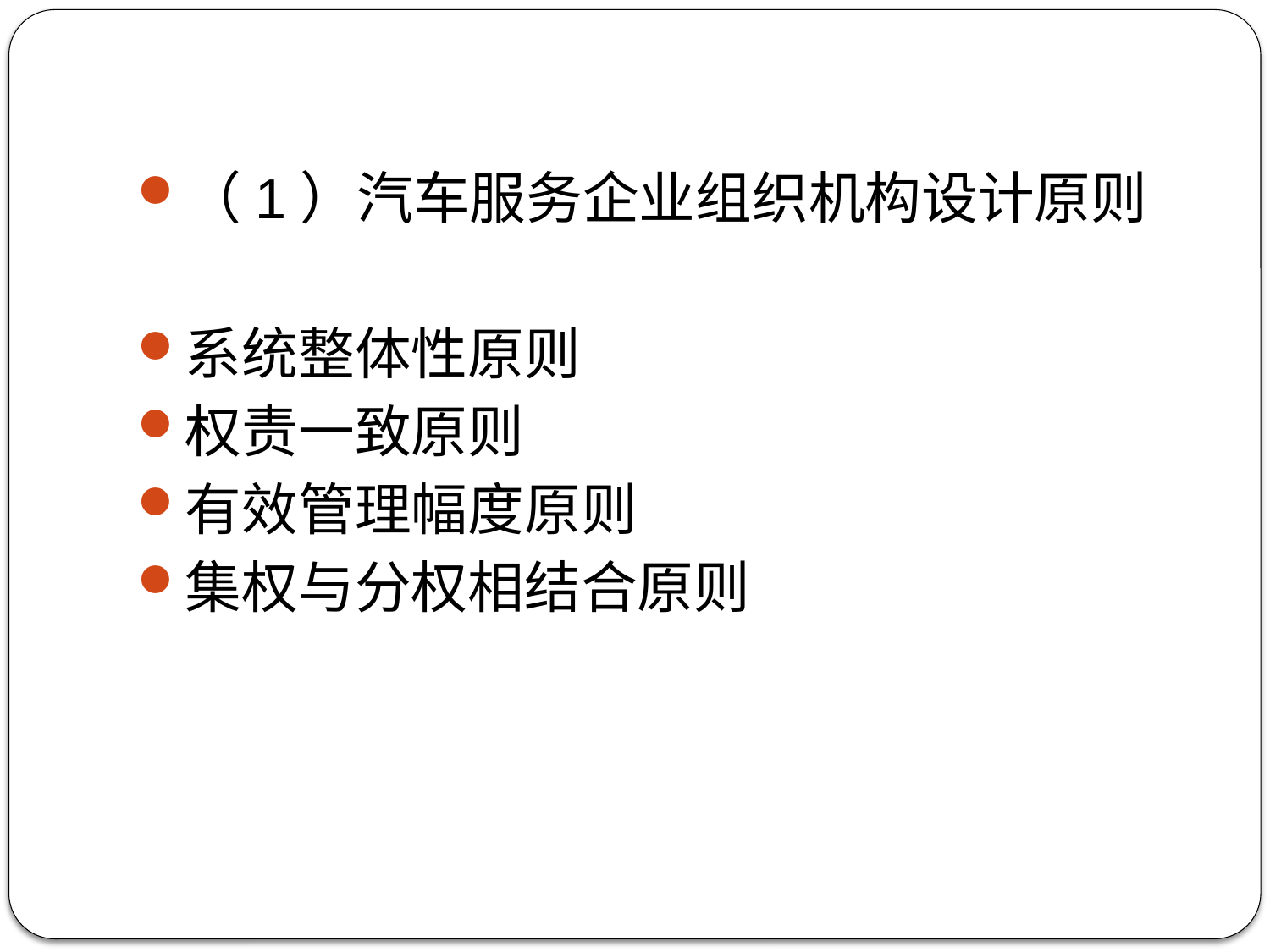

（1）汽车服务企业组织机构设计原则

系统整体性原则
权责一致原则
有效管理幅度原则
集权与分权相结合原则